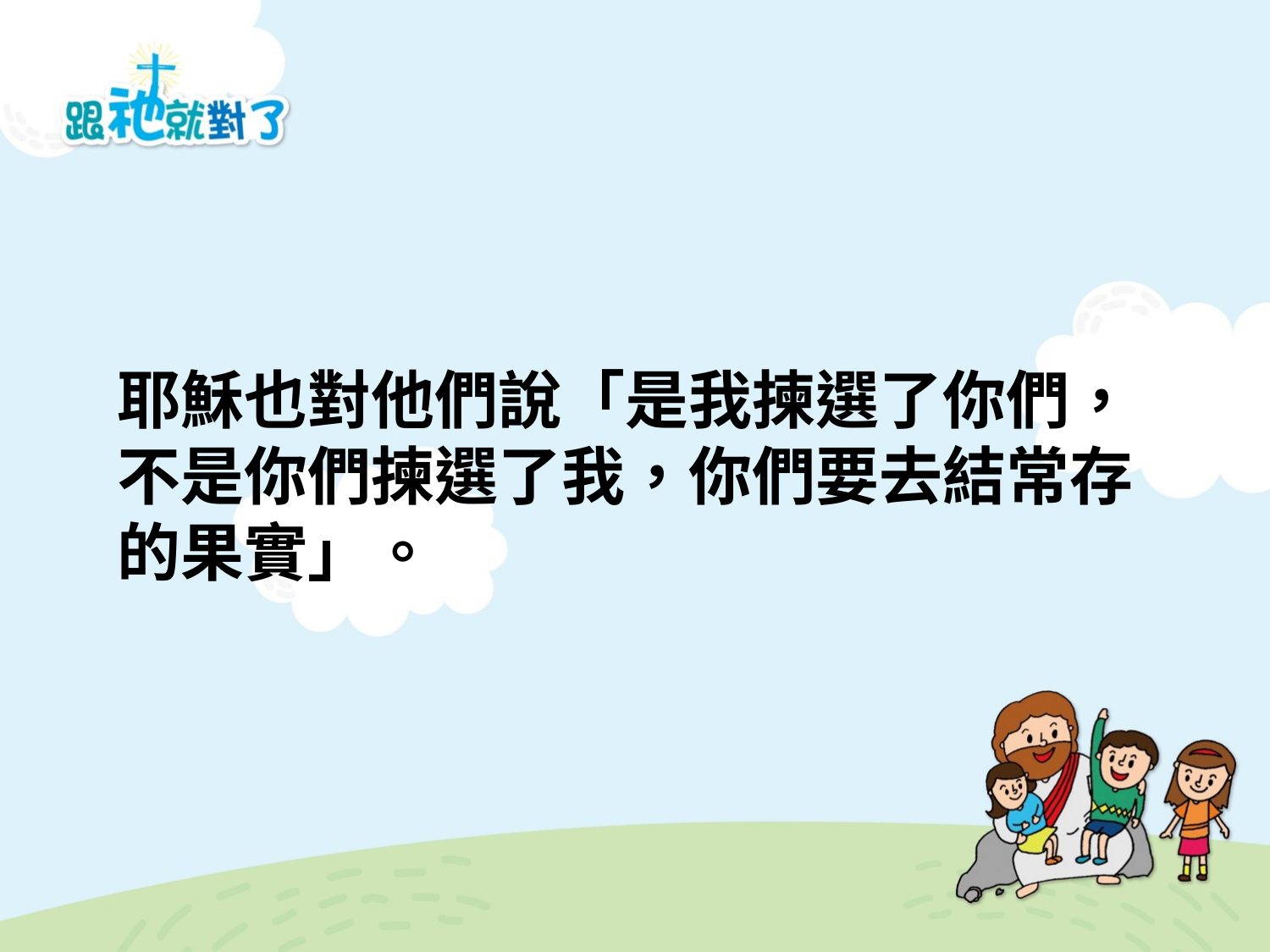

耶穌也對他們說「是我揀選了你們，不是你們揀選了我，你們要去結常存的果實」。